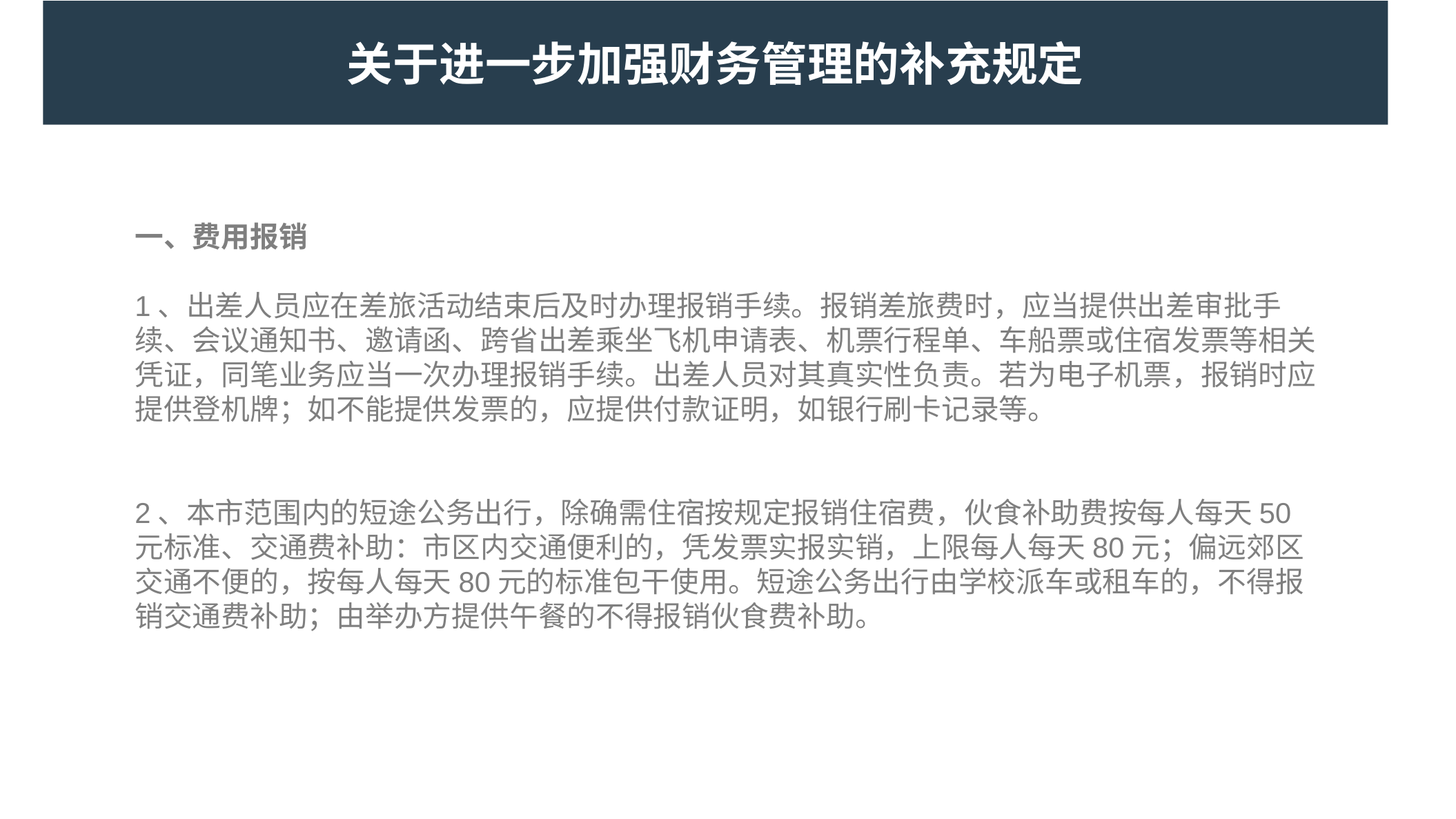

关于进一步加强财务管理的补充规定
一、费用报销

1、出差人员应在差旅活动结束后及时办理报销手续。报销差旅费时，应当提供出差审批手续、会议通知书、邀请函、跨省出差乘坐飞机申请表、机票行程单、车船票或住宿发票等相关凭证，同笔业务应当一次办理报销手续。出差人员对其真实性负责。若为电子机票，报销时应提供登机牌；如不能提供发票的，应提供付款证明，如银行刷卡记录等。

2、本市范围内的短途公务出行，除确需住宿按规定报销住宿费，伙食补助费按每人每天50元标准、交通费补助：市区内交通便利的，凭发票实报实销，上限每人每天80元；偏远郊区交通不便的，按每人每天80元的标准包干使用。短途公务出行由学校派车或租车的，不得报销交通费补助；由举办方提供午餐的不得报销伙食费补助。